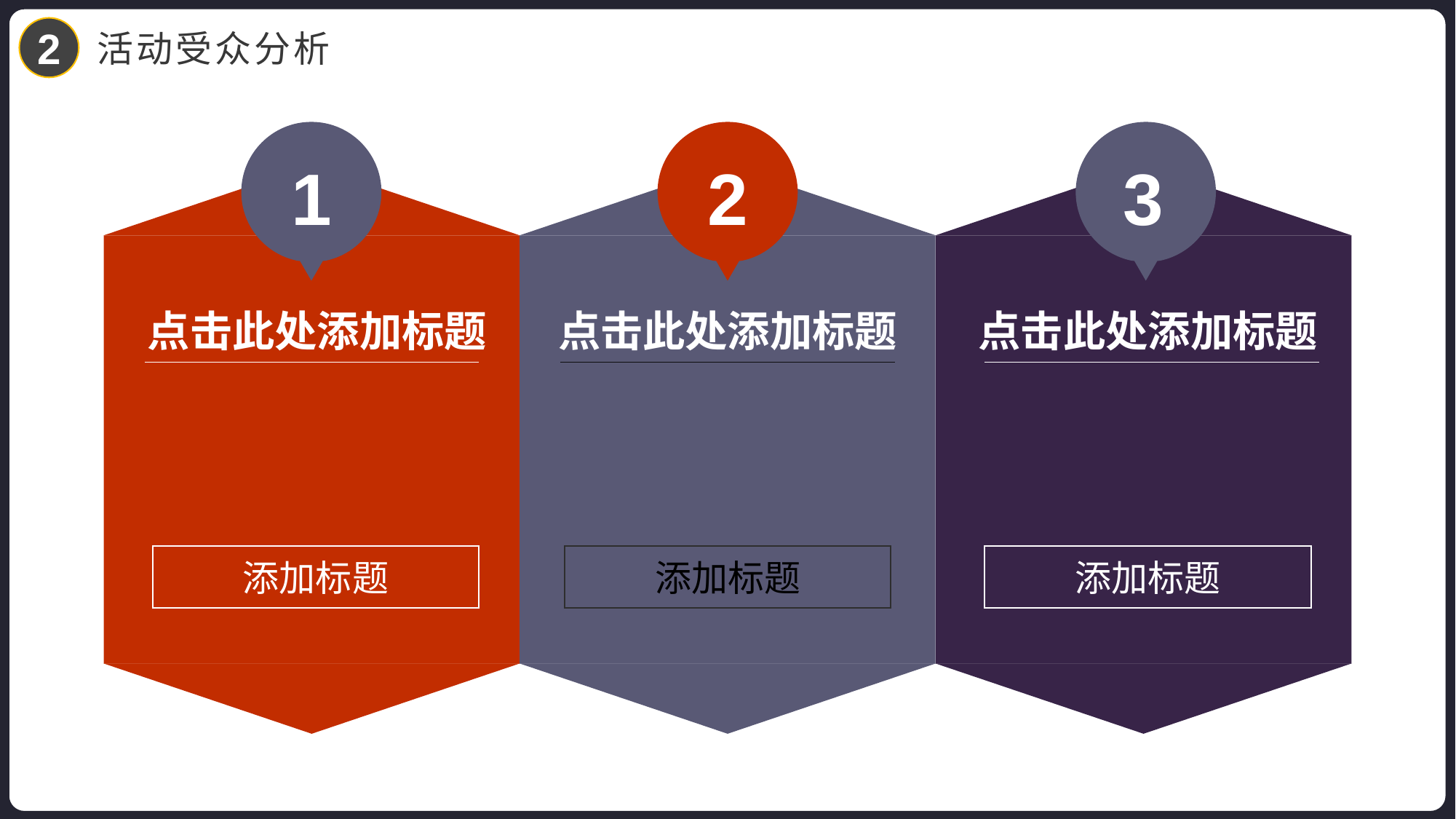

2
活动受众分析

1
2
3

点击此处添加标题
点击此处添加标题
点击此处添加标题
添加标题
添加标题
添加标题